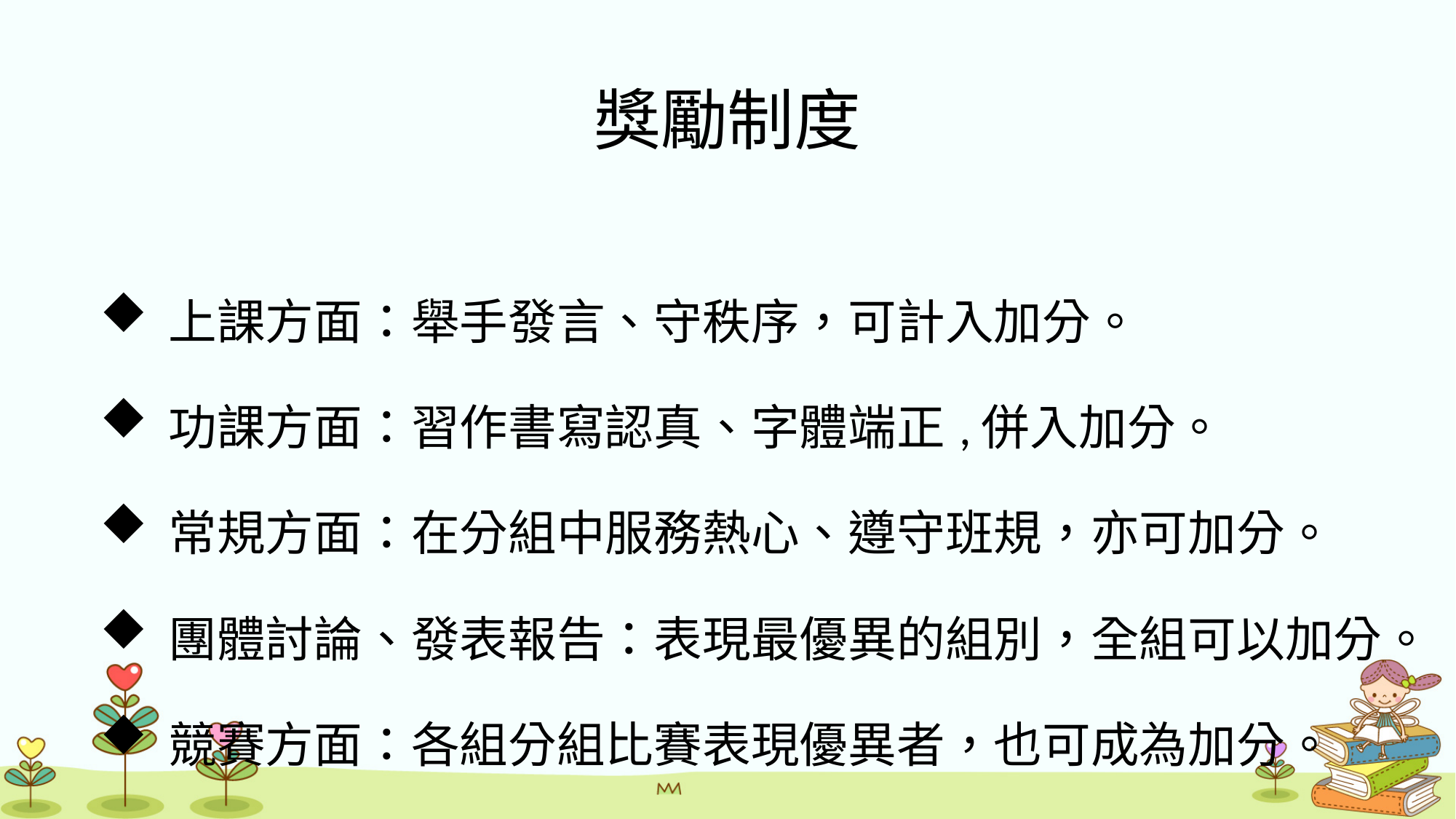

# 獎勵制度
|  |
| --- |
| 上課方面：舉手發言、守秩序，可計入加分。 功課方面：習作書寫認真、字體端正,併入加分。 常規方面：在分組中服務熱心、遵守班規，亦可加分。 團體討論、發表報告：表現最優異的組別，全組可以加分。 競賽方面：各組分組比賽表現優異者，也可成為加分。 |